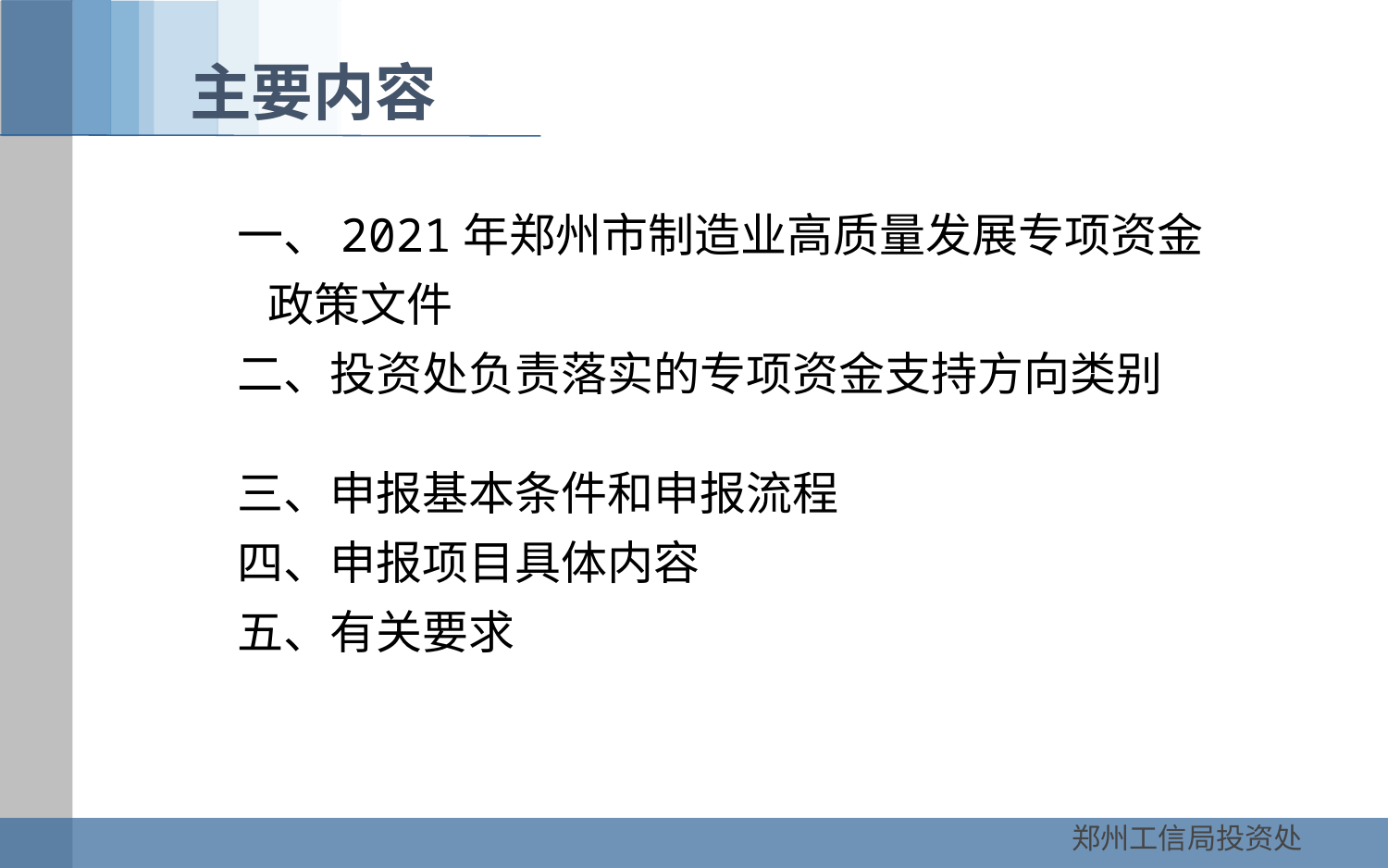

主要内容

 一、2021年郑州市制造业高质量发展专项资金
    政策文件
 二、投资处负责落实的专项资金支持方向类别
 三、申报基本条件和申报流程
 四、申报项目具体内容
 五、有关要求

郑州工信局投资处